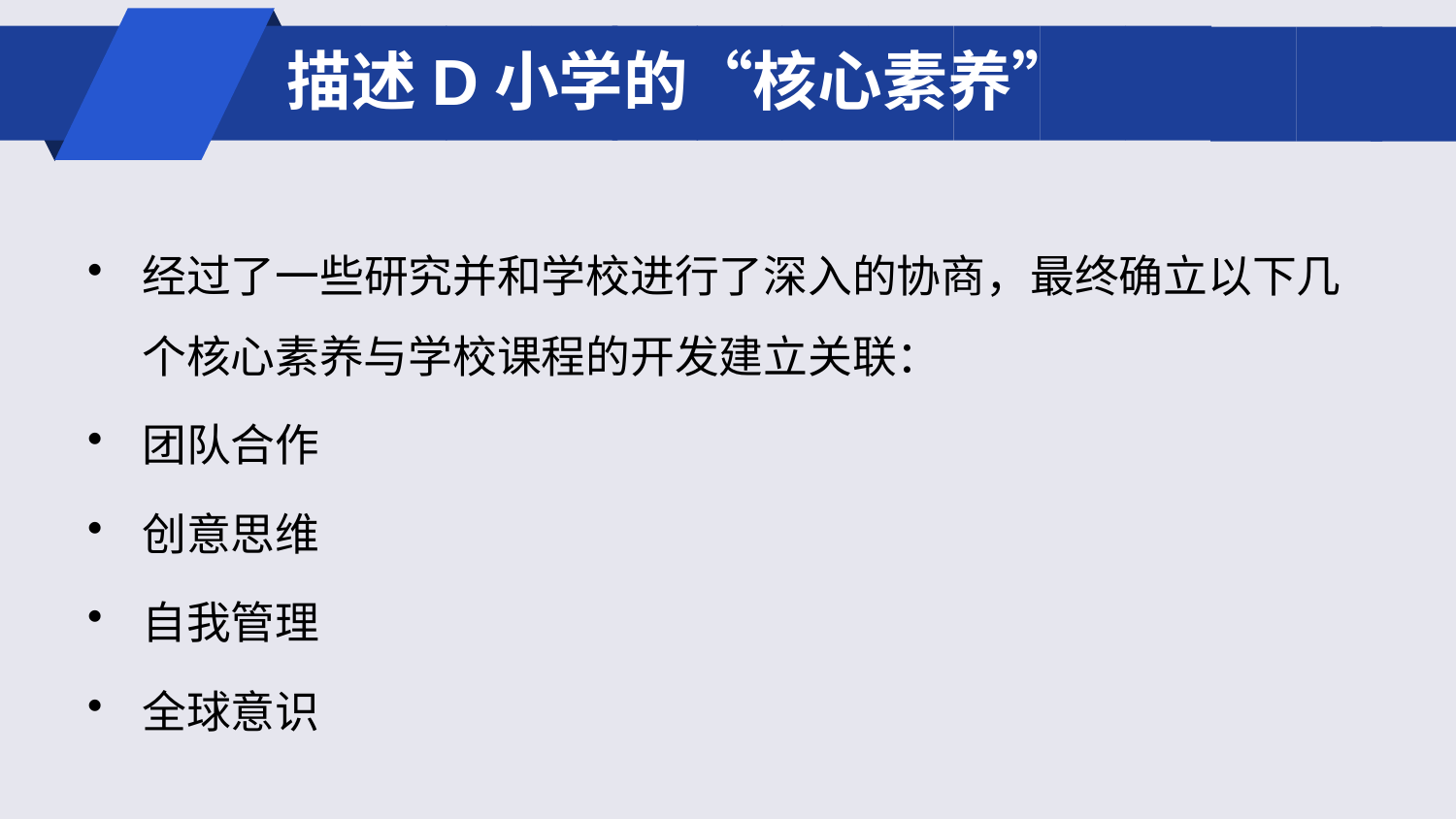

# 描述D小学的“核心素养”
经过了一些研究并和学校进行了深入的协商，最终确立以下几个核心素养与学校课程的开发建立关联：
团队合作
创意思维
自我管理
全球意识